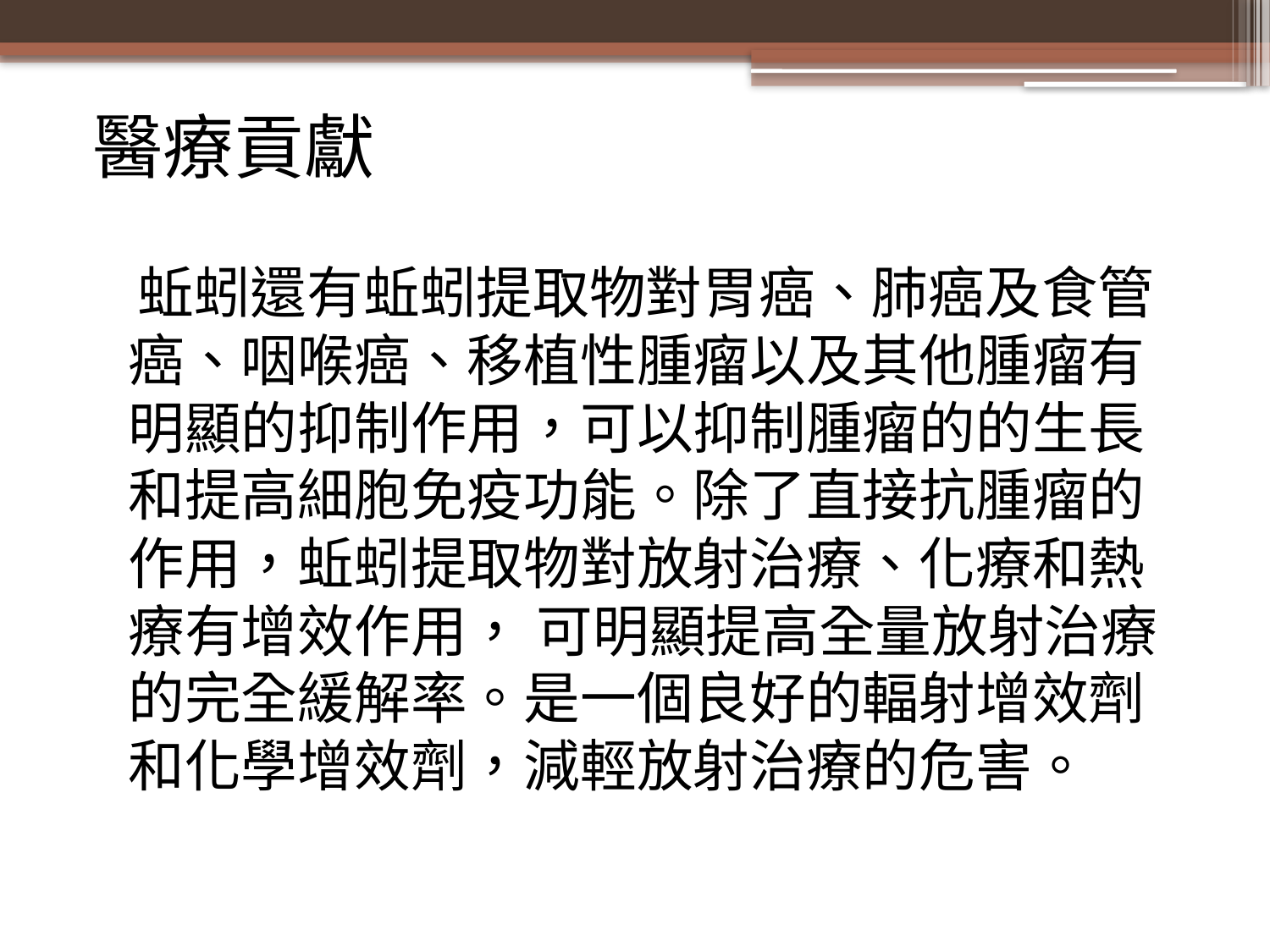

醫療貢獻

   蚯蚓還有蚯蚓提取物對胃癌、肺癌及食管癌、咽喉癌、移植性腫瘤以及其他腫瘤有明顯的抑制作用，可以抑制腫瘤的的生長和提高細胞免疫功能。除了直接抗腫瘤的作用，蚯蚓提取物對放射治療、化療和熱療有增效作用， 可明顯提高全量放射治療的完全緩解率。是一個良好的輻射增效劑和化學增效劑，減輕放射治療的危害。